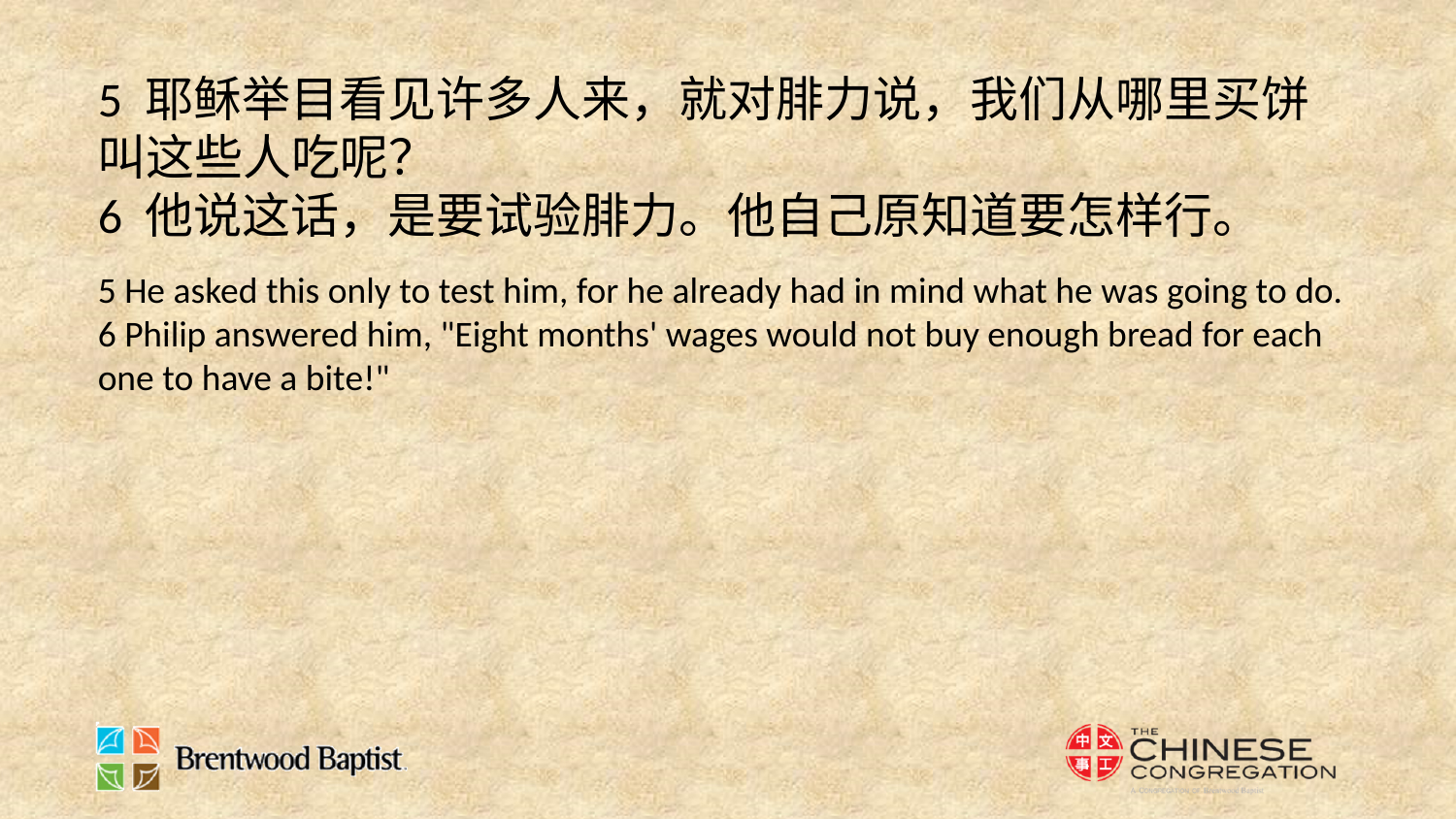

5 耶稣举目看见许多人来，就对腓力说，我们从哪里买饼叫这些人吃呢？
6 他说这话，是要试验腓力。他自己原知道要怎样行。

5 He asked this only to test him, for he already had in mind what he was going to do.
6 Philip answered him, "Eight months' wages would not buy enough bread for each one to have a bite!"